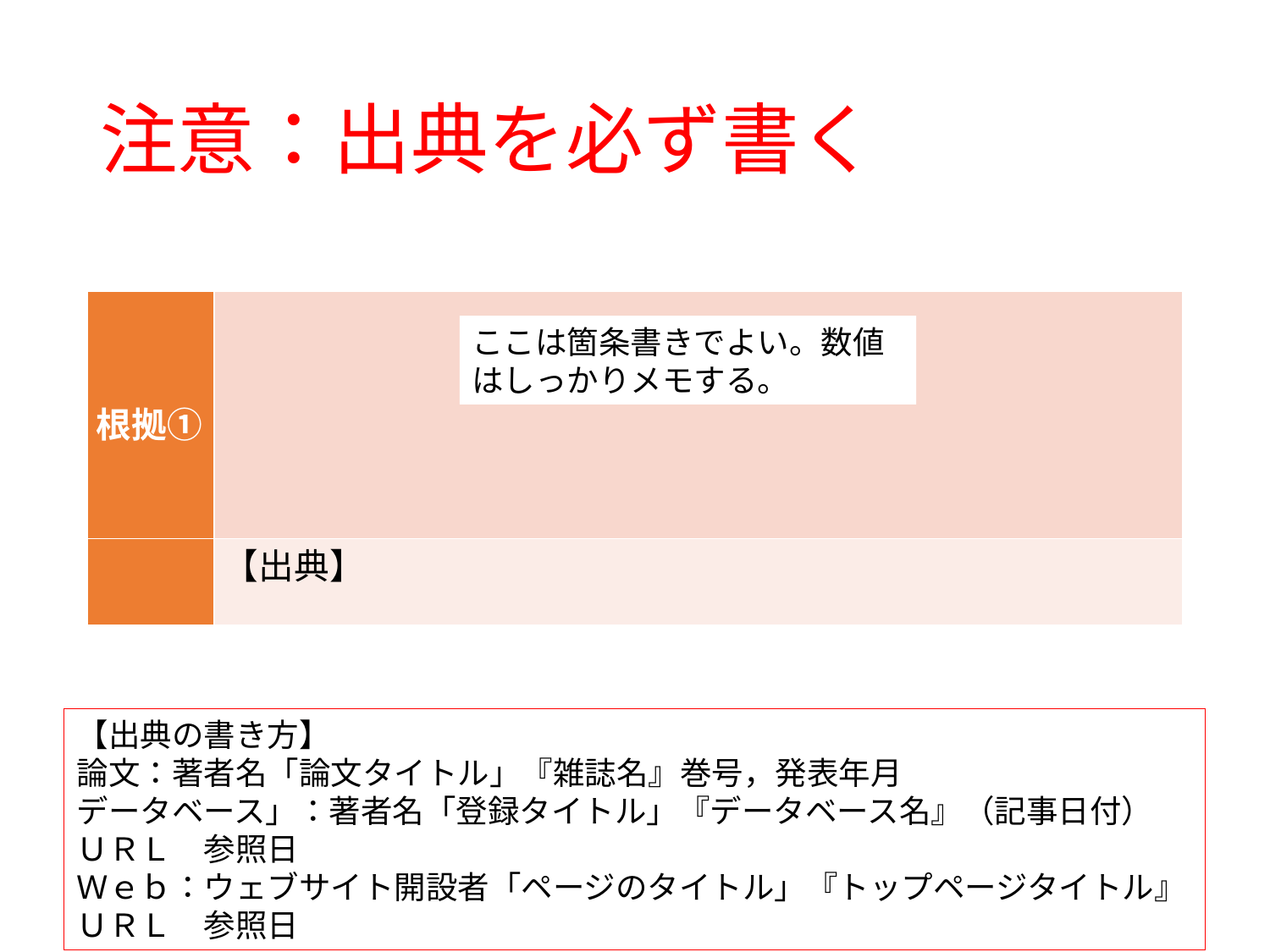

# 注意：出典を必ず書く
| 根拠① |  |
| --- | --- |
|  | 【出典】 |
ここは箇条書きでよい。数値はしっかりメモする。
【出典の書き方】
論文：著者名「論文タイトル」『雑誌名』巻号，発表年月
データベース」：著者名「登録タイトル」『データベース名』（記事日付）　ＵＲＬ　参照日
Ｗｅｂ：ウェブサイト開設者「ページのタイトル」『トップページタイトル』ＵＲＬ　参照日